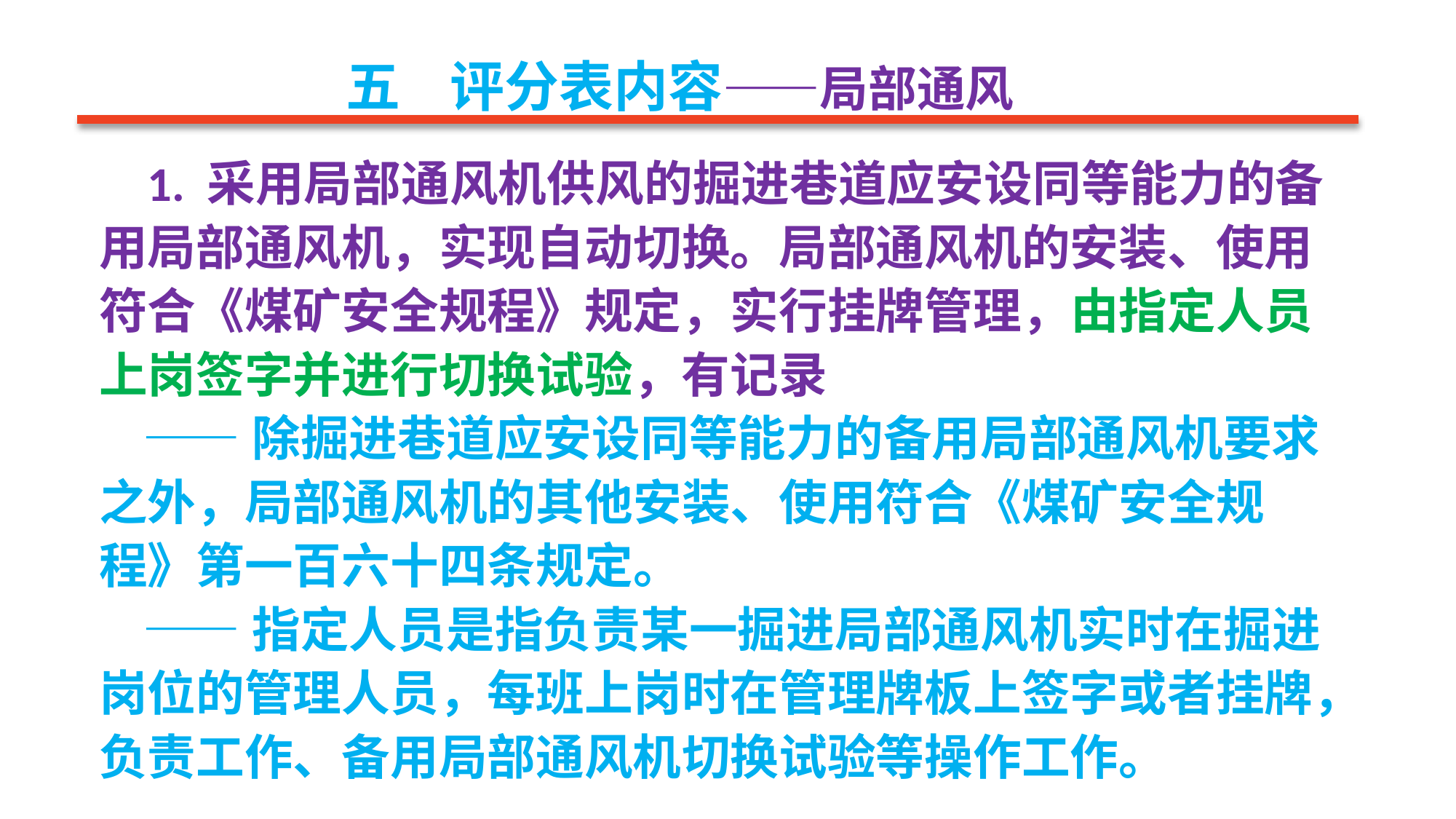

五    评分表内容——局部通风
     1. 采用局部通风机供风的掘进巷道应安设同等能力的备用局部通风机，实现自动切换。局部通风机的安装、使用符合《煤矿安全规程》规定，实行挂牌管理，由指定人员上岗签字并进行切换试验，有记录
    ——除掘进巷道应安设同等能力的备用局部通风机要求之外，局部通风机的其他安装、使用符合《煤矿安全规程》第一百六十四条规定。
    ——指定人员是指负责某一掘进局部通风机实时在掘进岗位的管理人员，每班上岗时在管理牌板上签字或者挂牌，负责工作、备用局部通风机切换试验等操作工作。